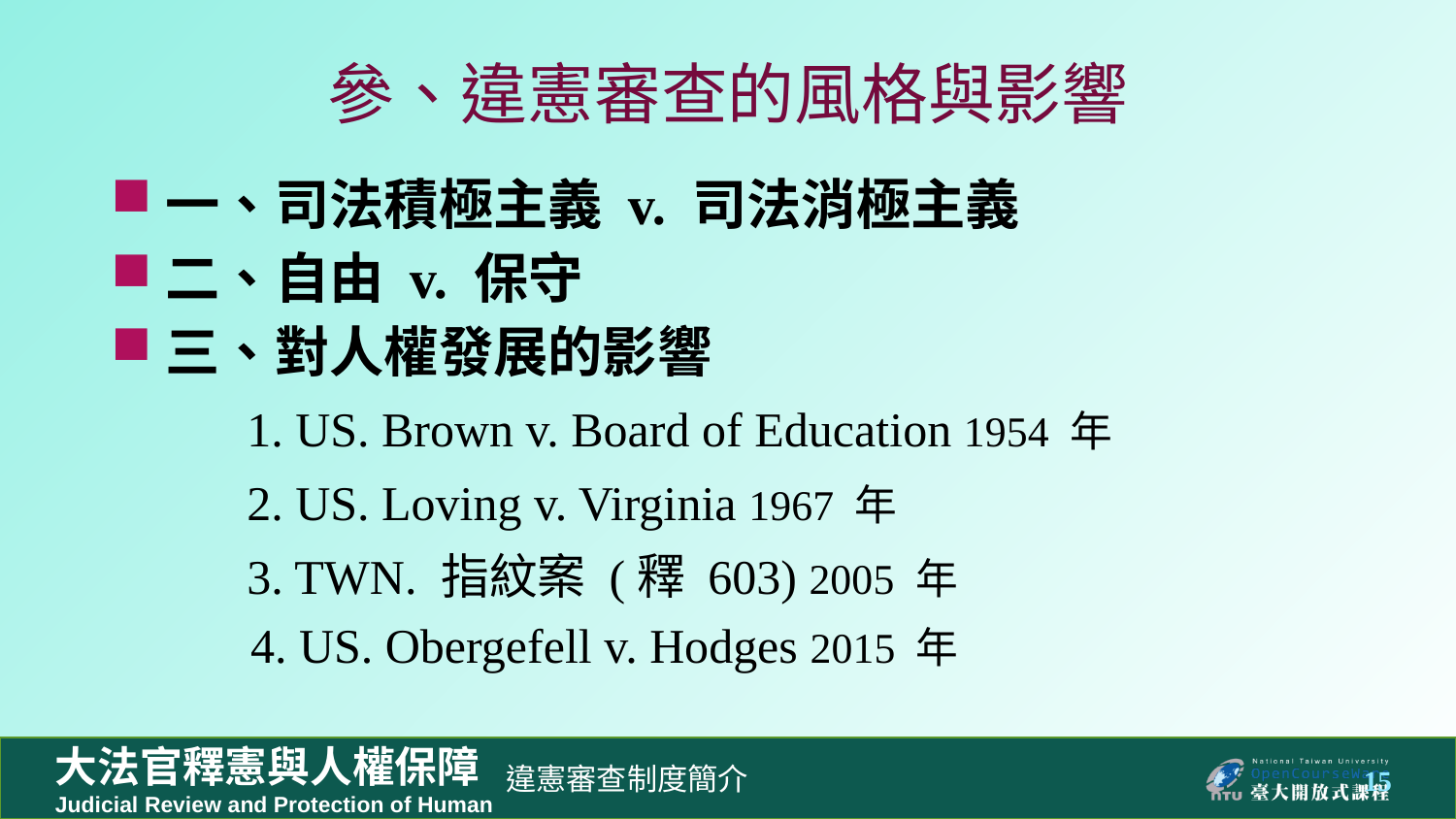

# 參、違憲審查的風格與影響
一、司法積極主義 v. 司法消極主義
二、自由 v. 保守
三、對人權發展的影響
          1. US. Brown v. Board of Education 1954 年
          2. US. Loving v. Virginia 1967 年
          3. TWN. 指紋案 (釋 603) 2005 年
                       4. US. Obergefell v. Hodges 2015 年